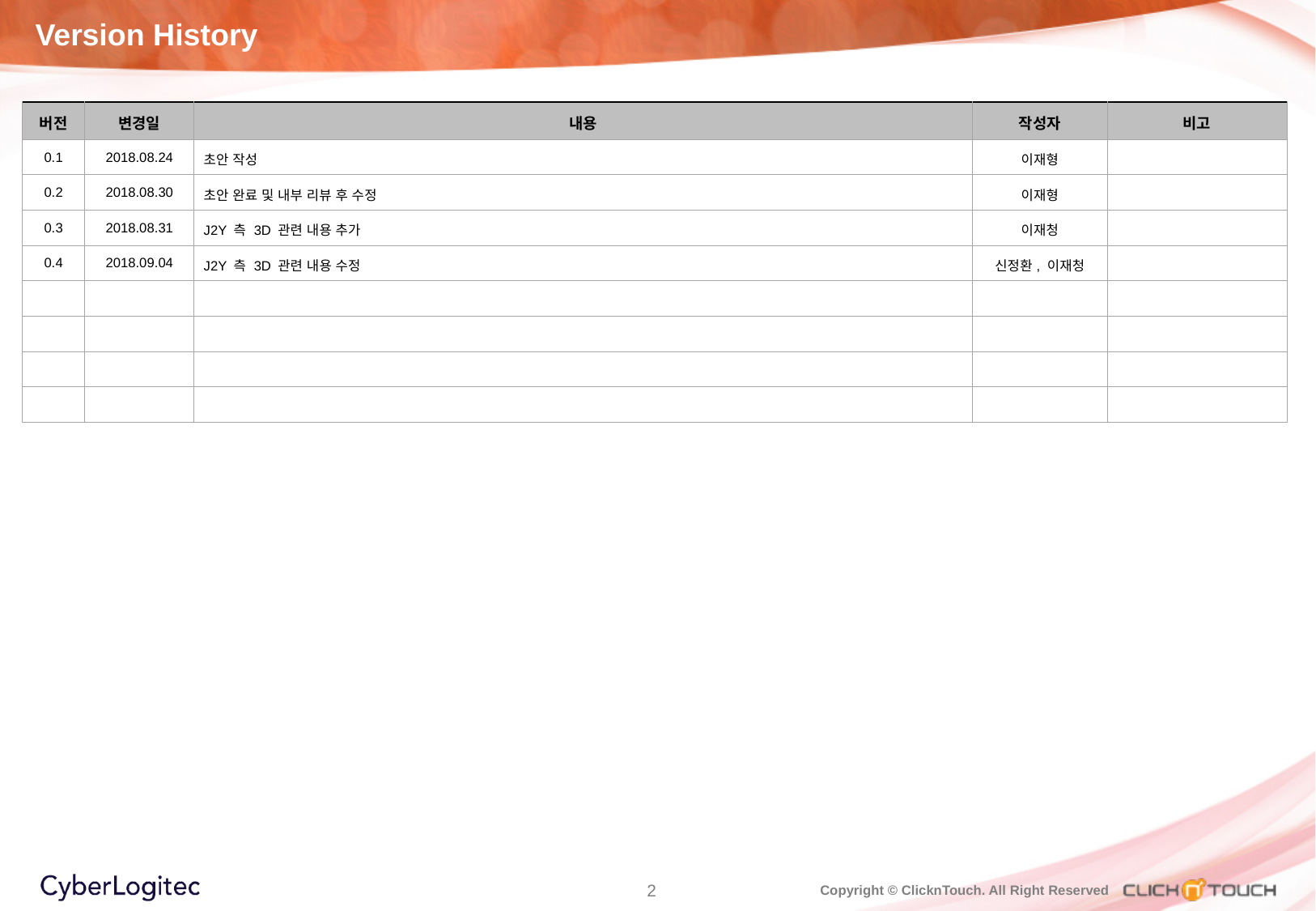

Version History
| 버전 | 변경일 | 내용 | 작성자 | 비고 |
| --- | --- | --- | --- | --- |
| 0.1 | 2018.08.24 | 초안 작성 | 이재형 |  |
| 0.2 | 2018.08.30 | 초안 완료 및 내부 리뷰 후 수정 | 이재형 |  |
| 0.3 | 2018.08.31 | J2Y 측 3D 관련 내용 추가 | 이재청 |  |
| 0.4 | 2018.09.04 | J2Y 측 3D 관련 내용 수정 | 신정환, 이재청 |  |
|  |  |  |  |  |
|  |  |  |  |  |
|  |  |  |  |  |
|  |  |  |  |  |